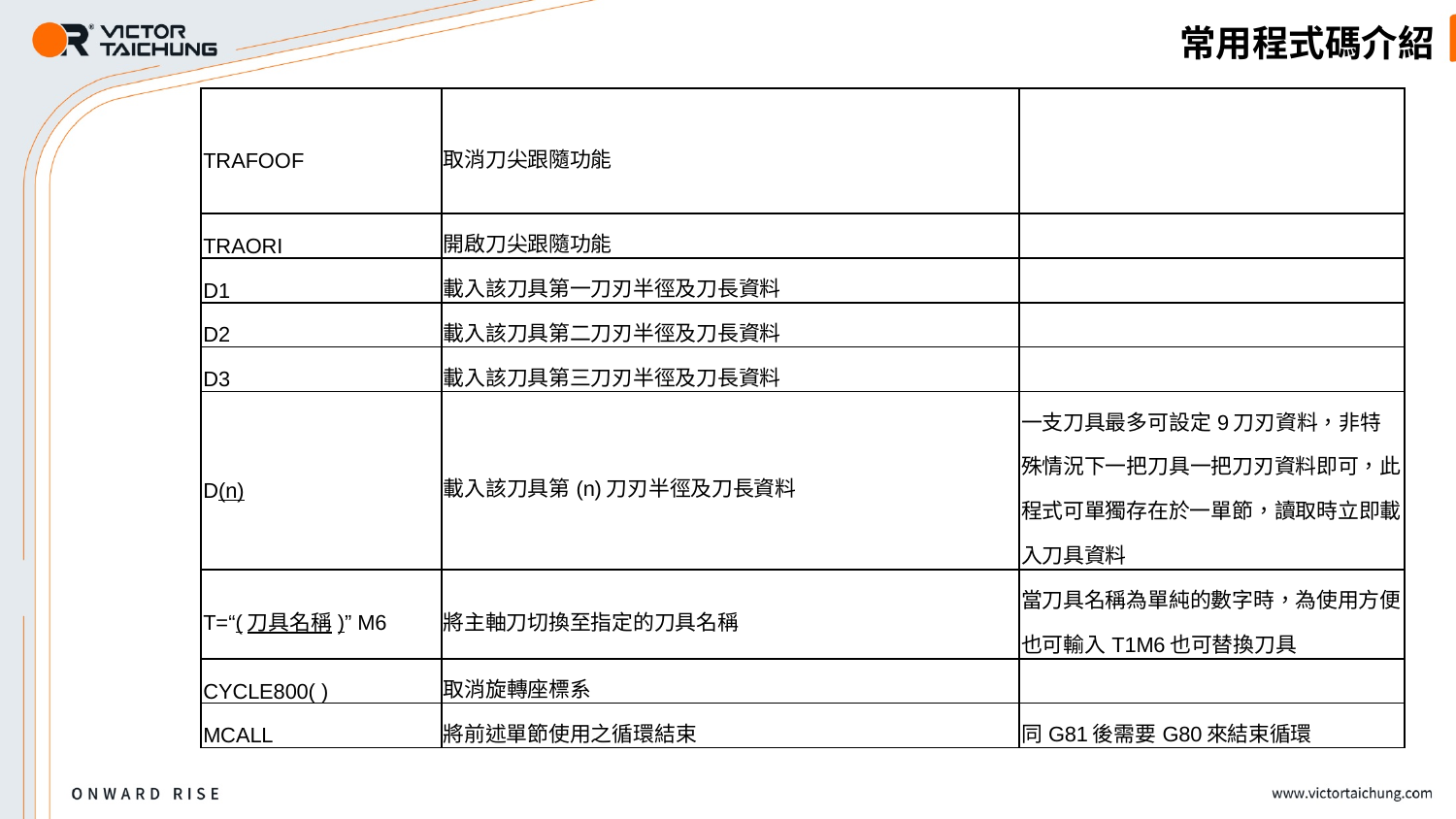

# 常用程式碼介紹
| TRAFOOF | 取消刀尖跟隨功能 |  |
| --- | --- | --- |
| TRAORI | 開啟刀尖跟隨功能 |  |
| D1 | 載入該刀具第一刀刃半徑及刀長資料 |  |
| D2 | 載入該刀具第二刀刃半徑及刀長資料 |  |
| D3 | 載入該刀具第三刀刃半徑及刀長資料 |  |
| D(n) | 載入該刀具第(n)刀刃半徑及刀長資料 | 一支刀具最多可設定9刀刃資料，非特殊情況下一把刀具一把刀刃資料即可，此程式可單獨存在於一單節，讀取時立即載入刀具資料 |
| T=“(刀具名稱)” M6 | 將主軸刀切換至指定的刀具名稱 | 當刀具名稱為單純的數字時，為使用方便也可輸入T1M6也可替換刀具 |
| CYCLE800( ) | 取消旋轉座標系 |  |
| MCALL | 將前述單節使用之循環結束 | 同G81後需要G80來結束循環 |